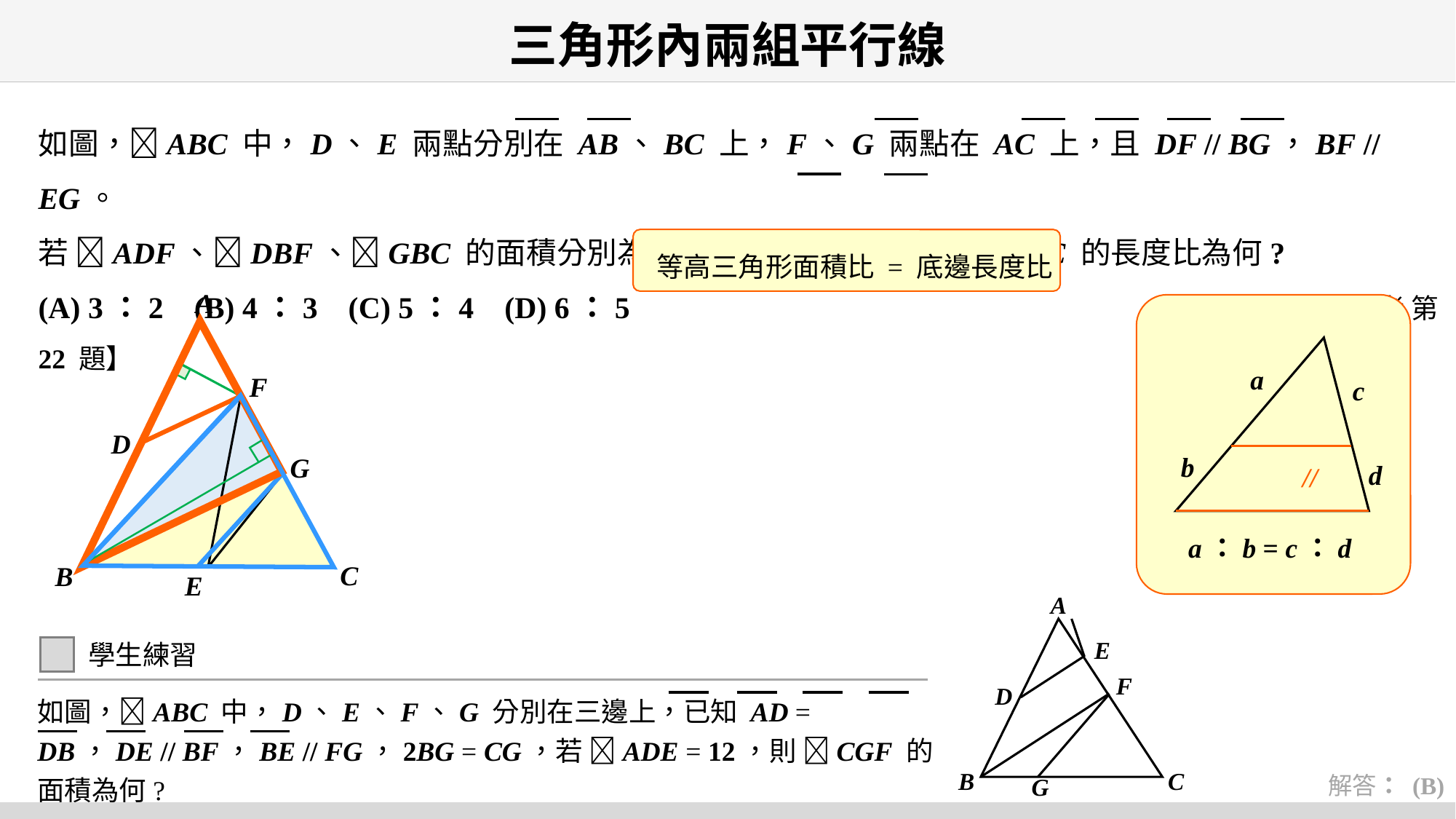

# 三角形內兩組平行線
如圖，ΔABC 中，D、E 兩點分別在 AB、BC 上，F、G 兩點在 AC 上，且 DF // BG，BF // EG。
若 ΔADF、ΔDBF、ΔGBC 的面積分別為 20、30、60，則 BE 與 EC 的長度比為何?
(A) 3：2    (B) 4：3    (C) 5：4    (D) 6：5                                                                           【111 會考補考 第 22 題】
等高三角形面積比 = 底邊長度比
A

a：b = c：d

a
c
b
d
//

F

D

G

C
B
E
A

E
學生練習

F
D
如圖，ΔABC 中，D、E、F、G 分別在三邊上，已知 AD = DB，DE // BF，BE // FG，2BG = CG，若 ΔADE = 12，則 ΔCGF 的面積為何?
(A) 34   (B) 32   (C) 30   (D) 28
B
C
解答： (B)
G